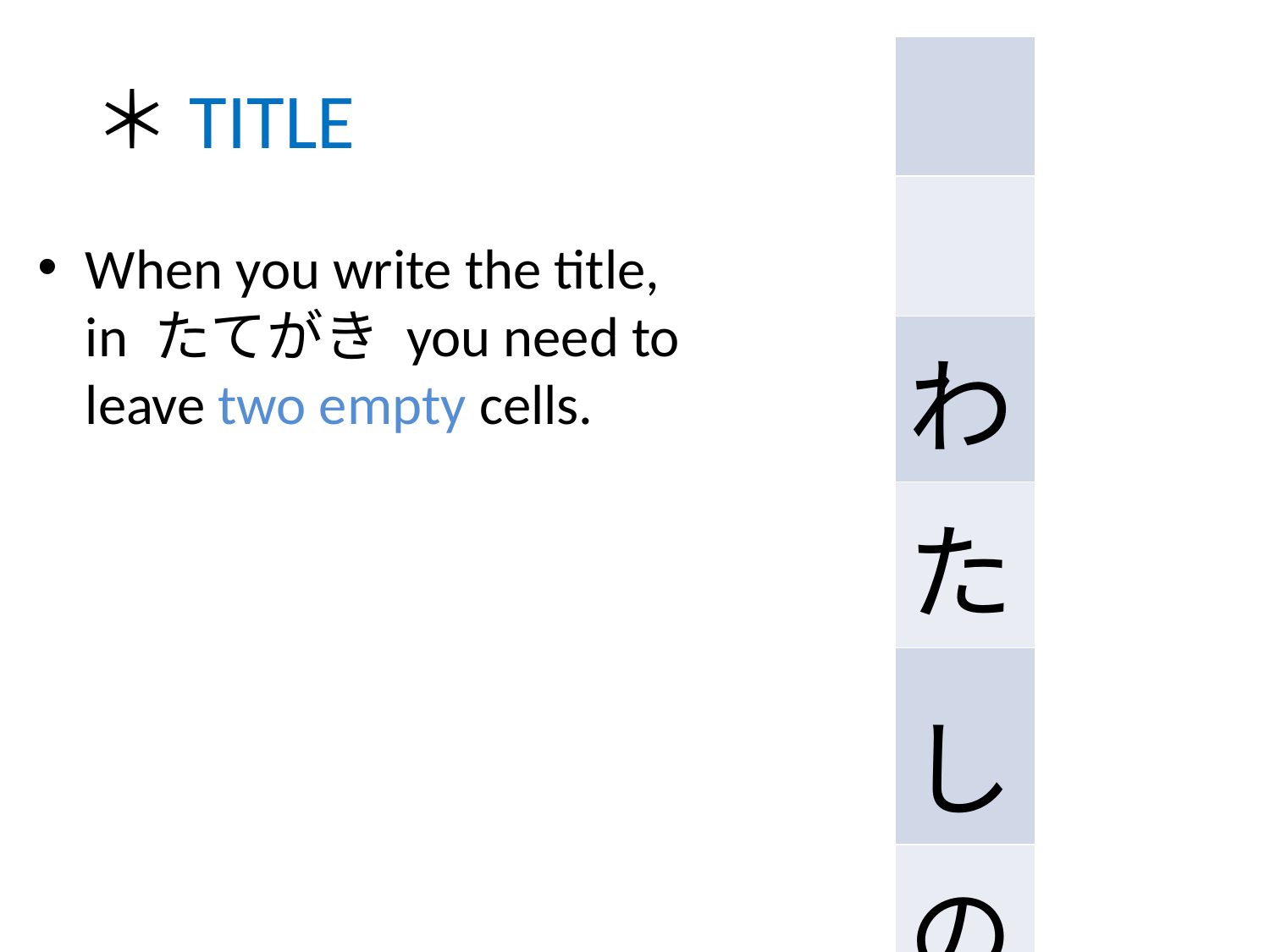

|  |
| --- |
|  |
| わ |
| た |
| し |
| の |
# ＊TITLE
When you write the title, in たてがき you need to leave two empty cells.